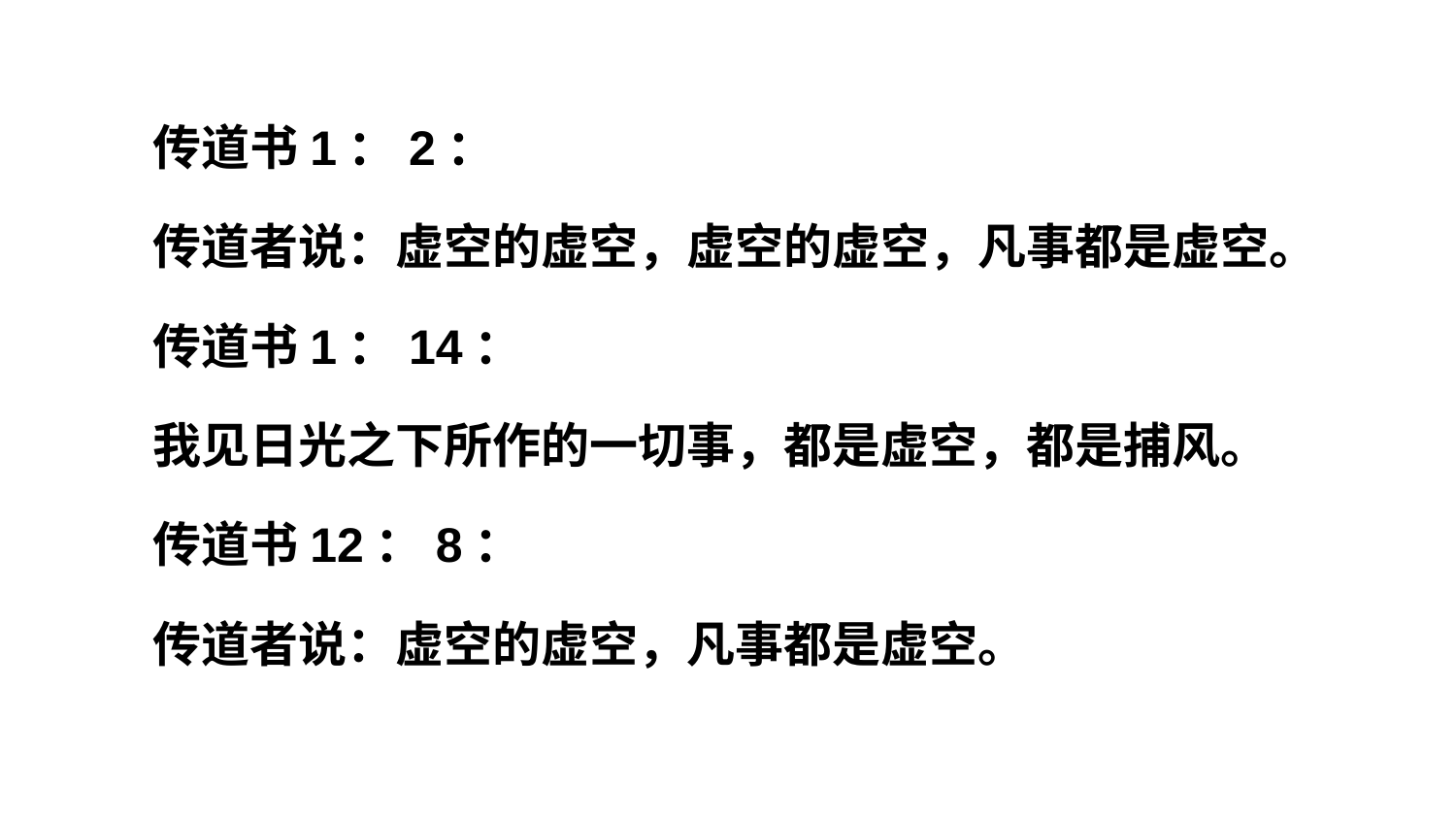

#
传道书1：2：
传道者说：虚空的虚空，虚空的虚空，凡事都是虚空。
传道书1：14：
我见日光之下所作的一切事，都是虚空，都是捕风。
传道书12：8：
传道者说：虚空的虚空，凡事都是虚空。